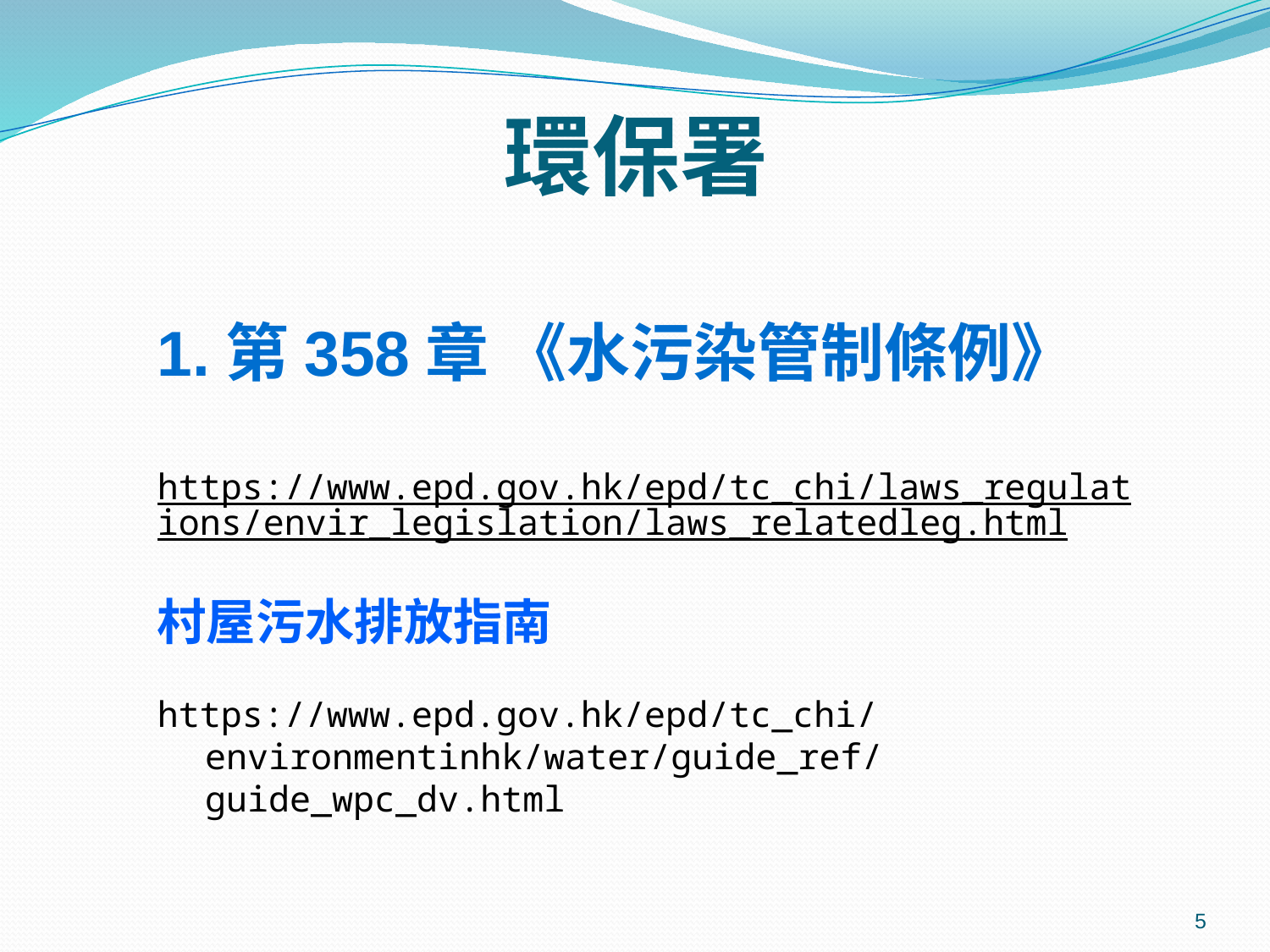

# 環保署
1.第358章 《水污染管制條例》

https://www.epd.gov.hk/epd/tc_chi/laws_regulations/envir_legislation/laws_relatedleg.html

村屋污水排放指南

https://www.epd.gov.hk/epd/tc_chi/environmentinhk/water/guide_ref/guide_wpc_dv.html

5